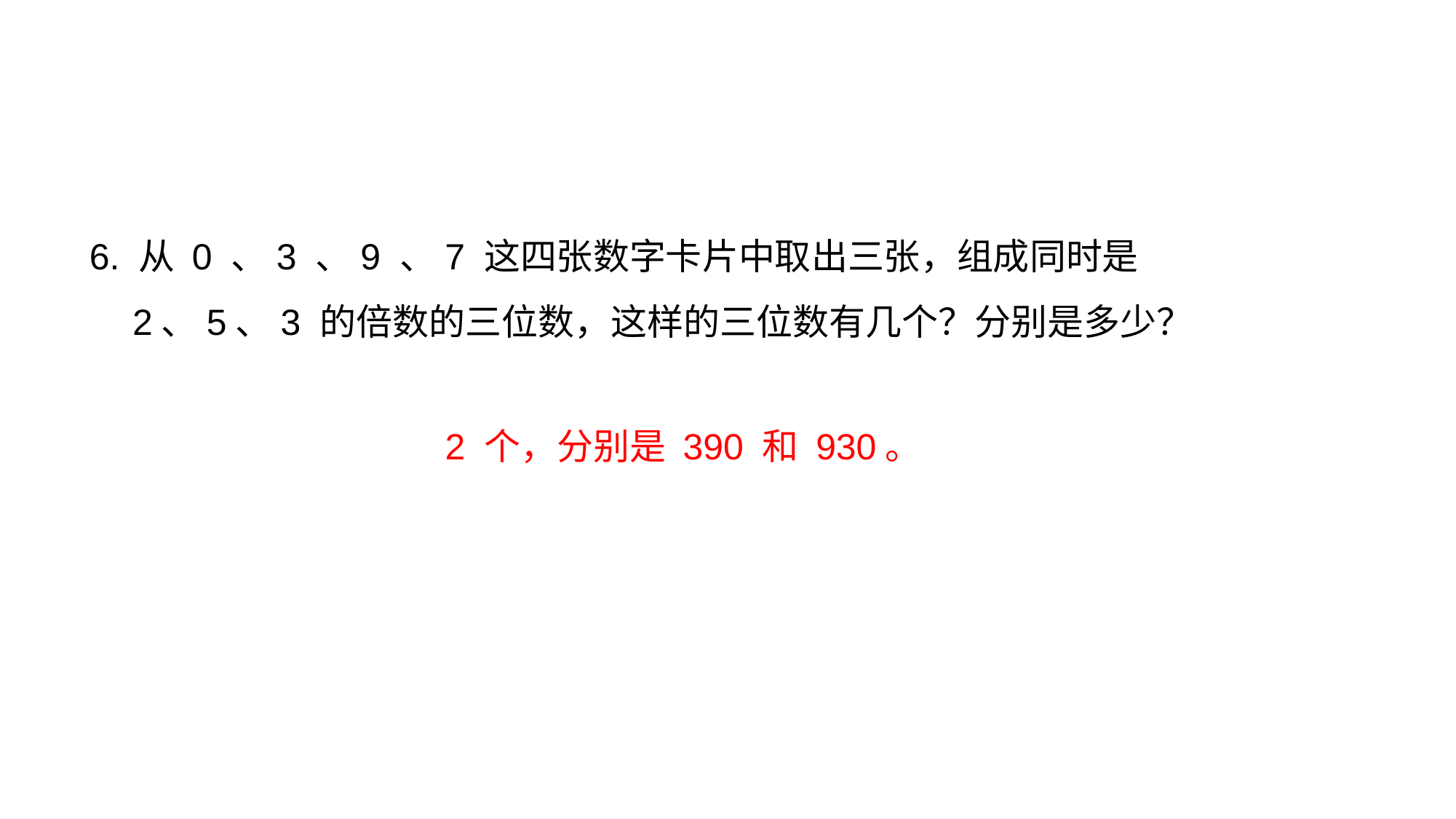

巩固练习
6. 从 0 、3 、9 、7 这四张数字卡片中取出三张，组成同时是 2、5、3 的倍数的三位数，这样的三位数有几个？分别是多少？
 2 个，分别是 390 和 930。